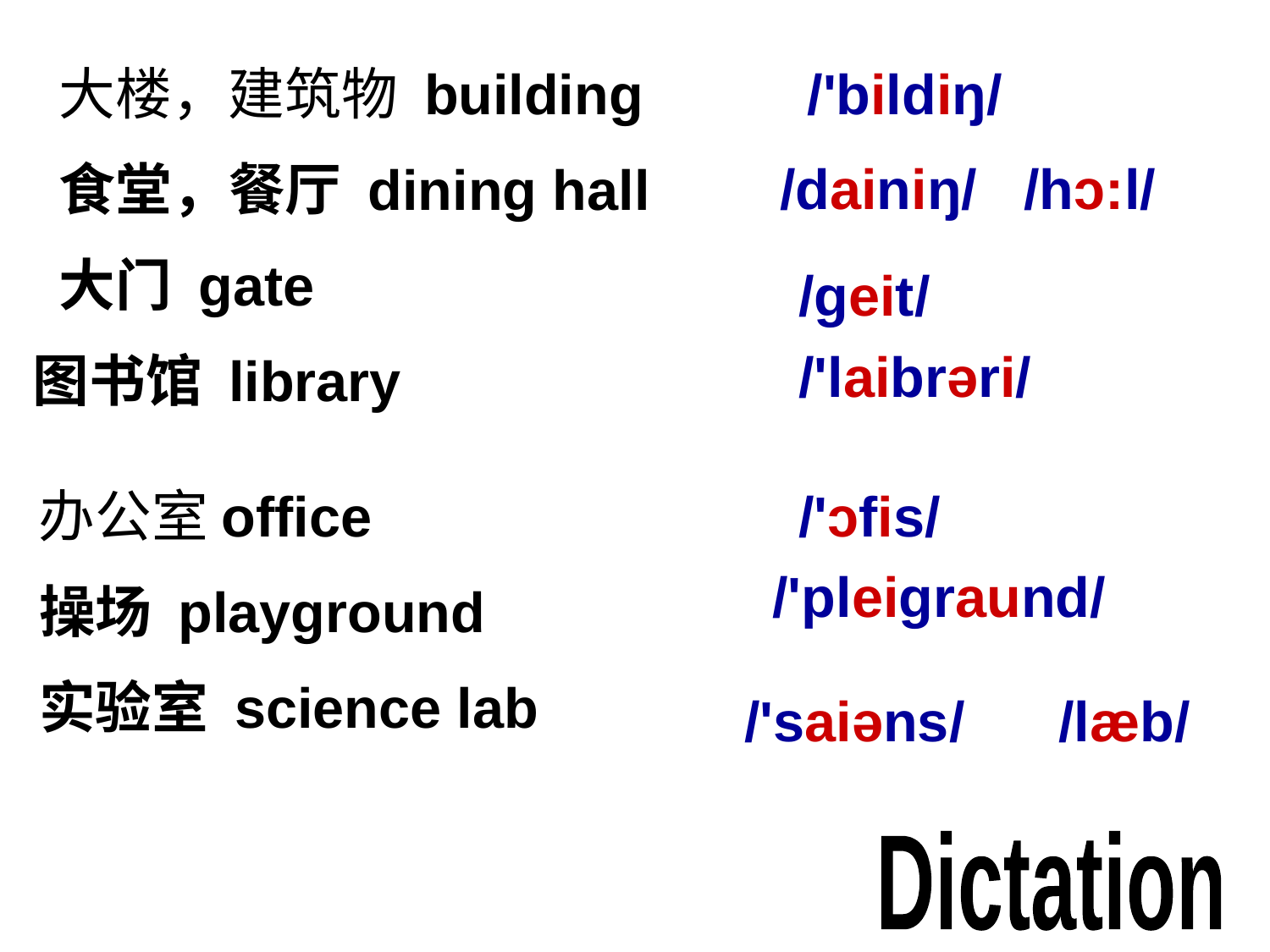

/'bildiŋ/
 大楼，建筑物 building
 食堂，餐厅 dining hall
 大门 gate
图书馆 library
/dainiŋ/   /hɔ:l/
/ɡeit/
/'laibrəri/
/'ɔfis/
 办公室office
 操场 playground
 实验室 science lab
/'pleiɡraund/
/'saiəns/      /læb/
Dictation